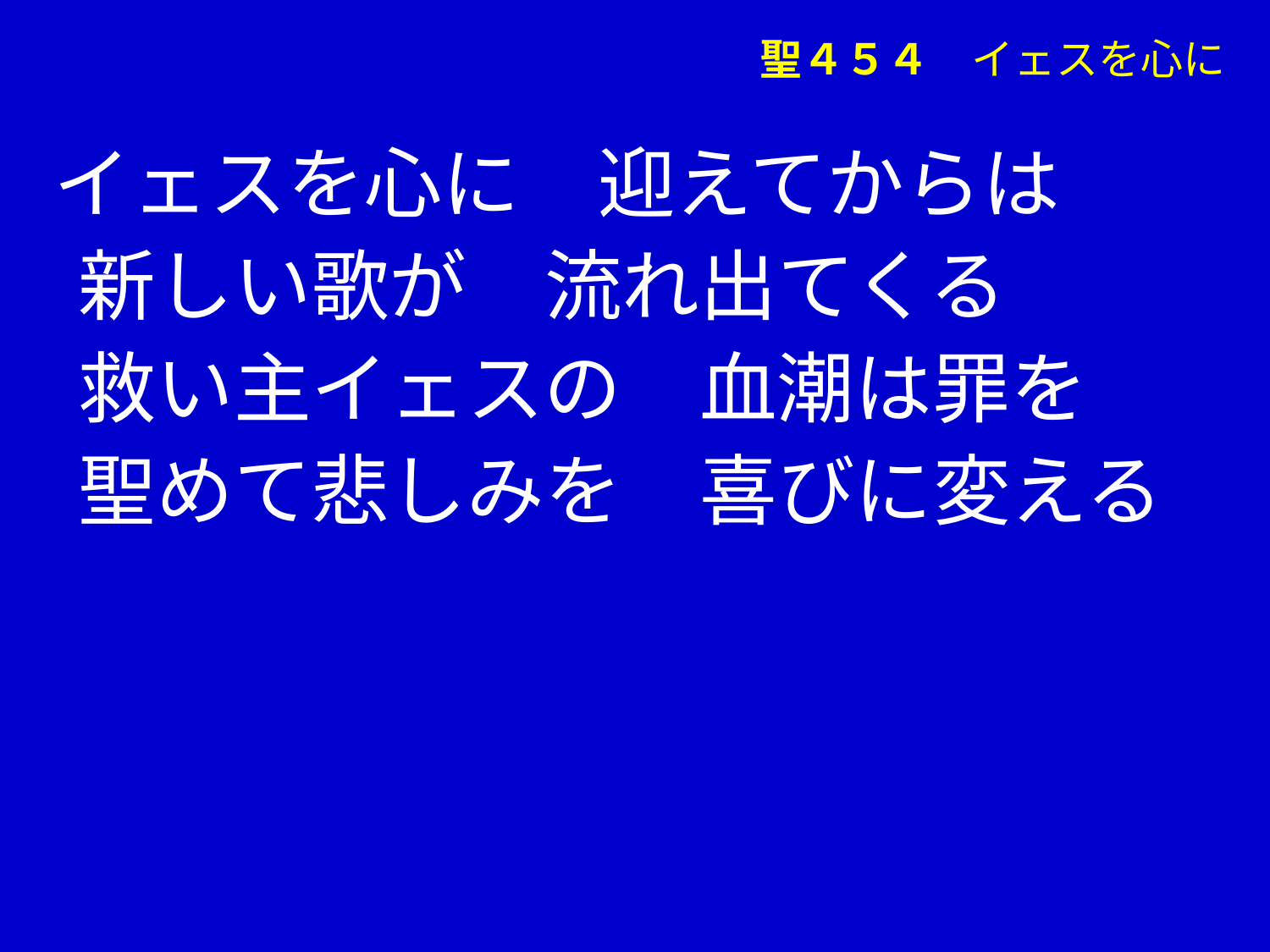

聖４５４　イェスを心に
  イェスを心に　迎えてからは
　新しい歌が　流れ出てくる
　救い主イェスの　血潮は罪を
　聖めて悲しみを　喜びに変える